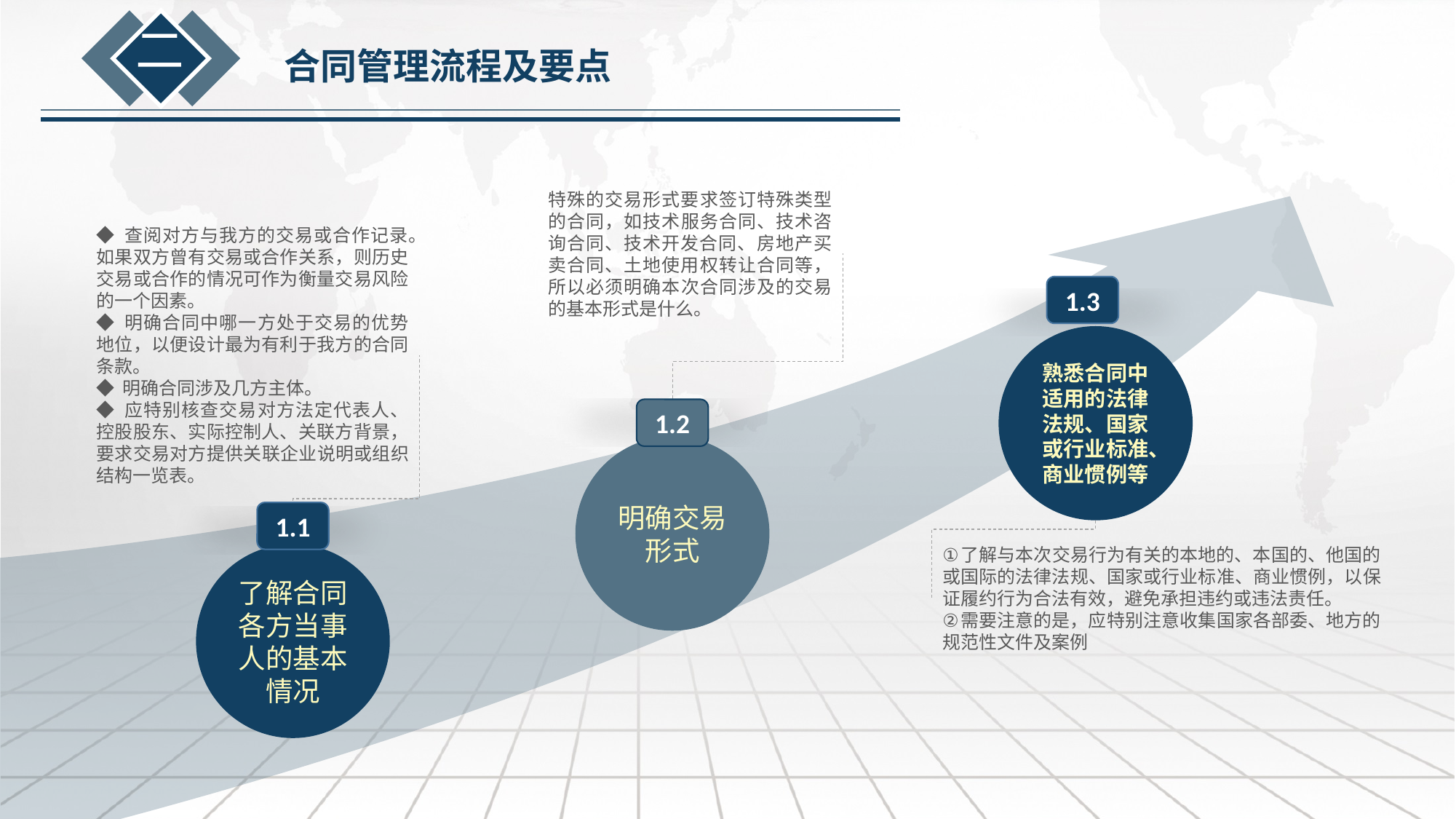

二

合同管理流程及要点
特殊的交易形式要求签订特殊类型的合同，如技术服务合同、技术咨询合同、技术开发合同、房地产买卖合同、土地使用权转让合同等，所以必须明确本次合同涉及的交易的基本形式是什么。

◆ 查阅对方与我方的交易或合作记录。如果双方曾有交易或合作关系，则历史交易或合作的情况可作为衡量交易风险的一个因素。
◆ 明确合同中哪一方处于交易的优势地位，以便设计最为有利于我方的合同条款。
◆ 明确合同涉及几方主体。
◆ 应特别核查交易对方法定代表人、控股股东、实际控制人、关联方背景，要求交易对方提供关联企业说明或组织结构一览表。
1.3
熟悉合同中适用的法律法规、国家或行业标准、商业惯例等
1.2
明确交易形式
1.1
了解与本次交易行为有关的本地的、本国的、他国的或国际的法律法规、国家或行业标准、商业惯例，以保证履约行为合法有效，避免承担违约或违法责任。
需要注意的是，应特别注意收集国家各部委、地方的规范性文件及案例
了解合同各方当事人的基本情况